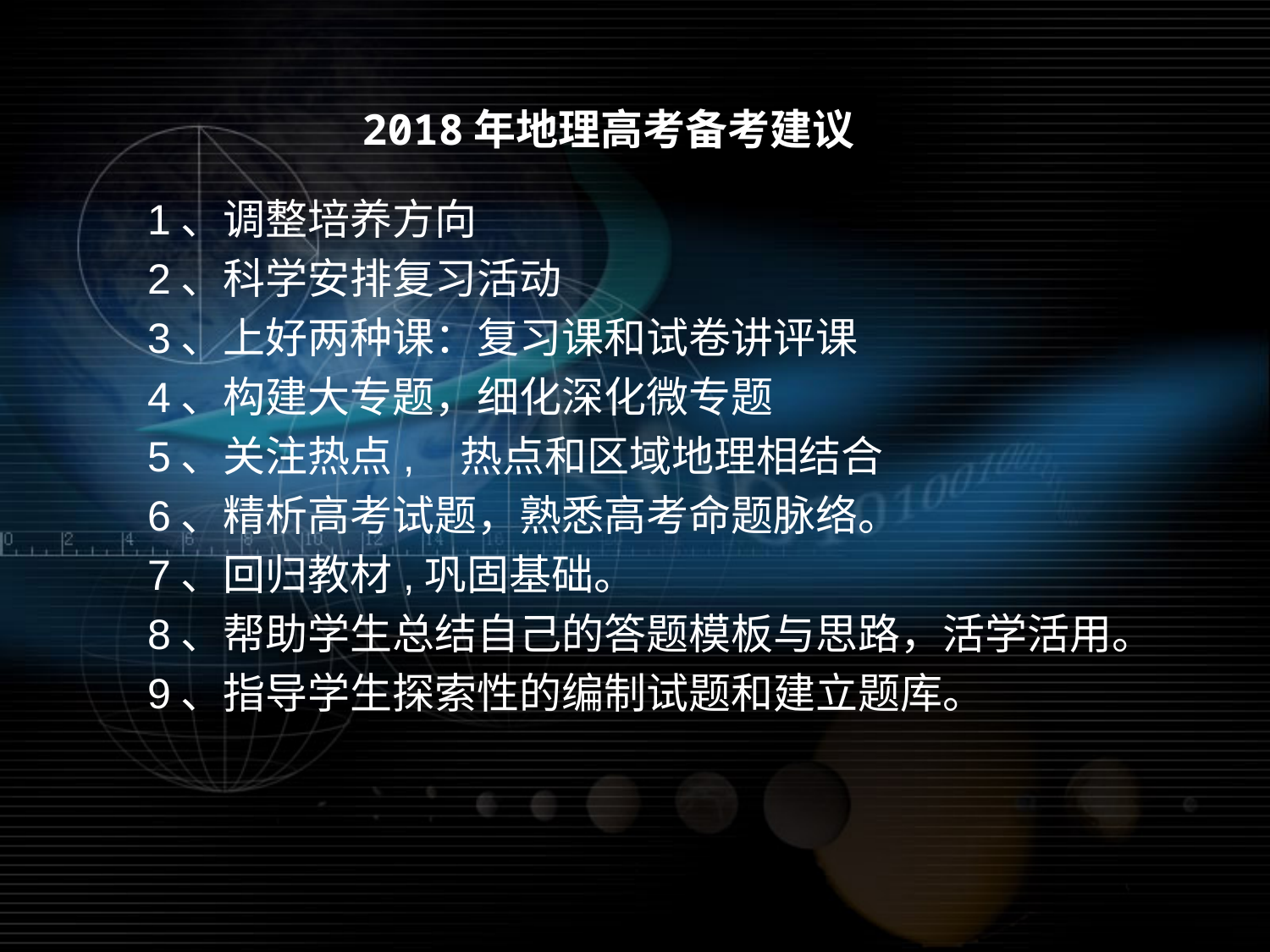

2018年地理高考备考建议
1、调整培养方向
2、科学安排复习活动
3、上好两种课：复习课和试卷讲评课
4、构建大专题，细化深化微专题
5、关注热点,   热点和区域地理相结合
6、精析高考试题，熟悉高考命题脉络。
7、回归教材,巩固基础。
8、帮助学生总结自己的答题模板与思路，活学活用。
9、指导学生探索性的编制试题和建立题库。